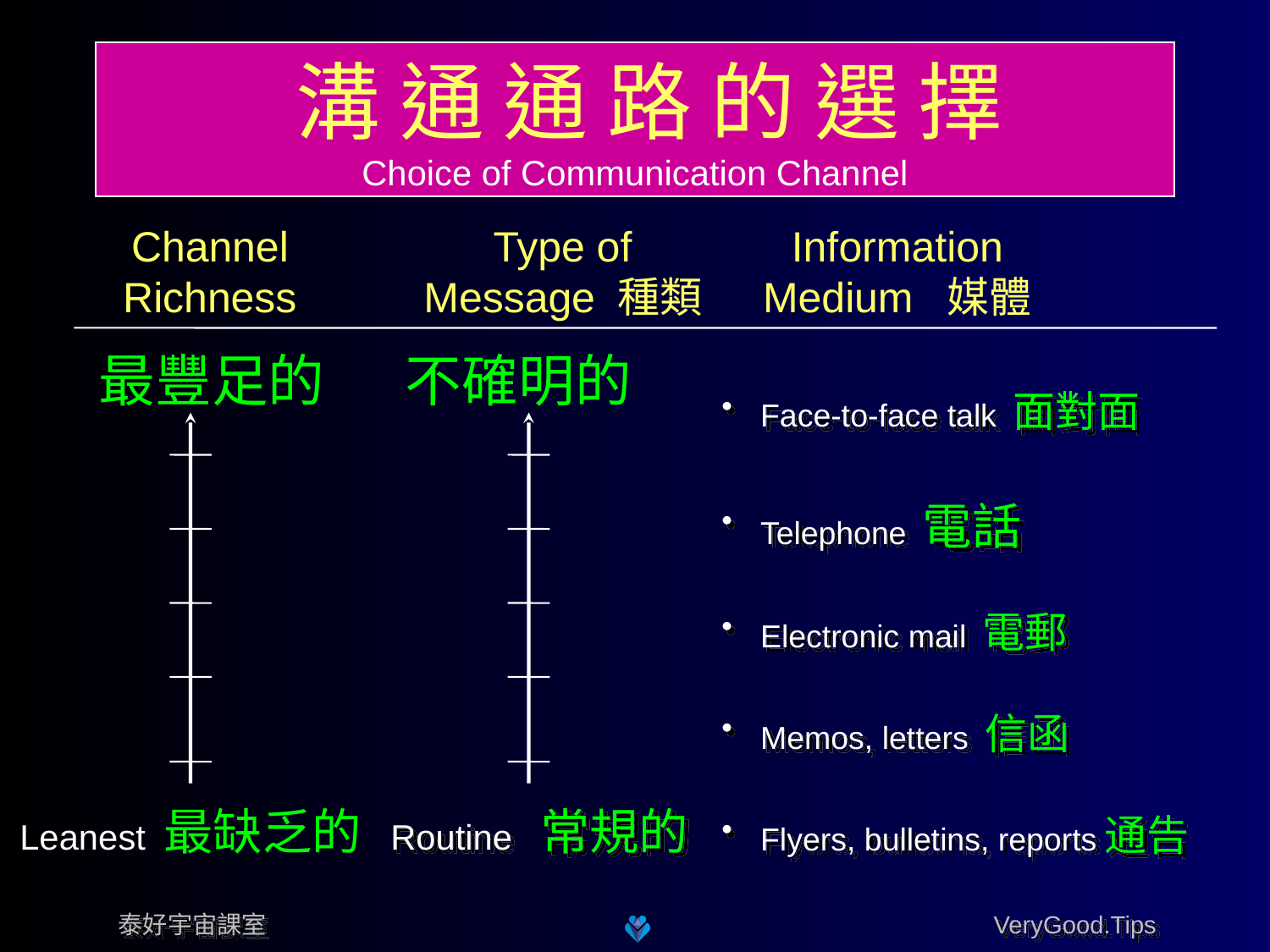

# 溝 通 通 路 的 選 擇 Choice of Communication Channel
Channel
Richness
Type of
Message 種類
Information
Medium  媒體

 Face-to-face talk 面對面
 Telephone 電話
 Electronic mail 電郵
 Memos, letters 信函
 Flyers, bulletins, reports通告
不確明的
最豐足的

Leanest 最缺乏的
Routine  常規的